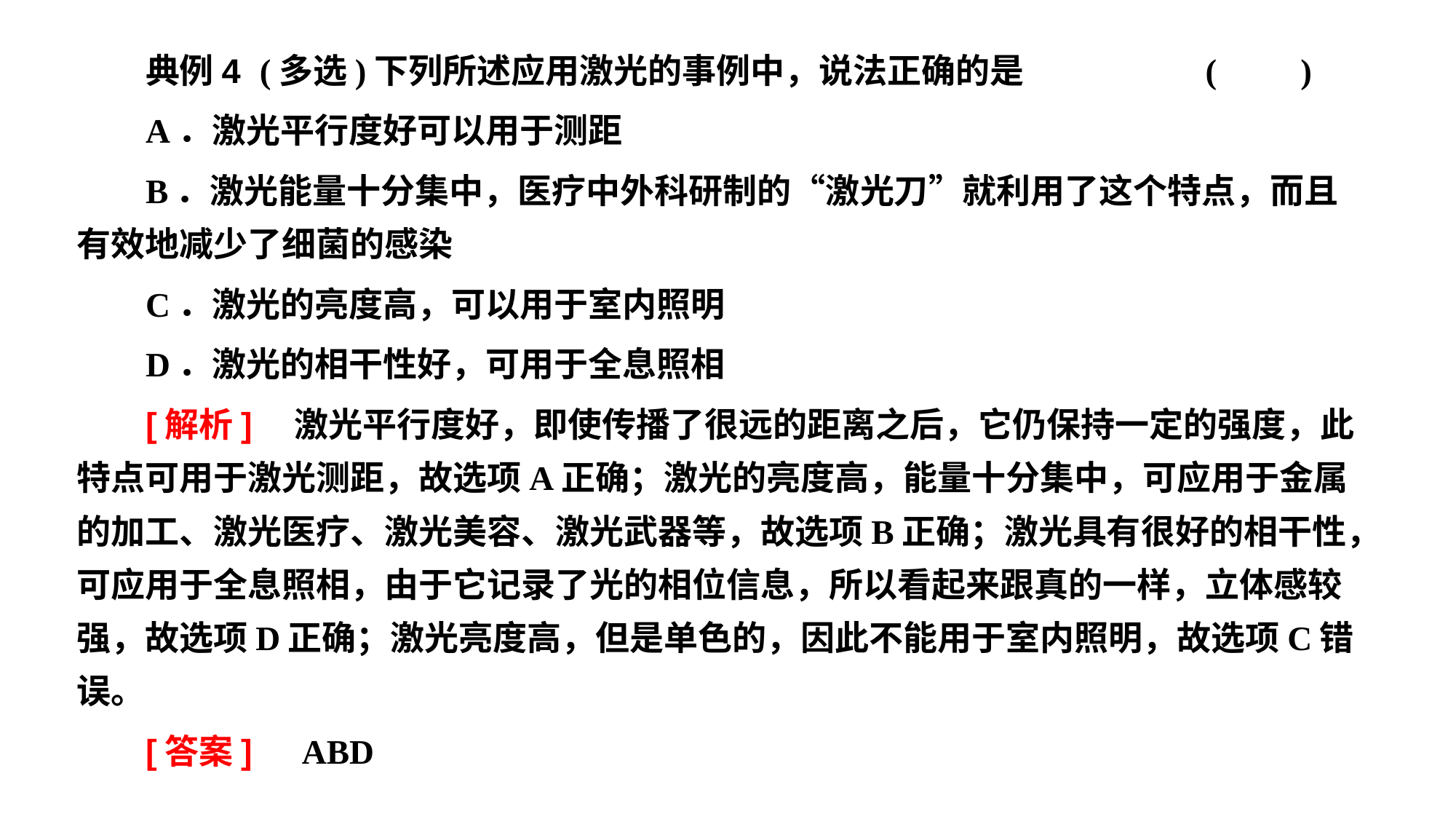

典例4  (多选)下列所述应用激光的事例中，说法正确的是		(　　)
A．激光平行度好可以用于测距
B．激光能量十分集中，医疗中外科研制的“激光刀”就利用了这个特点，而且有效地减少了细菌的感染
C．激光的亮度高，可以用于室内照明
D．激光的相干性好，可用于全息照相
[解析]　激光平行度好，即使传播了很远的距离之后，它仍保持一定的强度，此特点可用于激光测距，故选项A正确；激光的亮度高，能量十分集中，可应用于金属的加工、激光医疗、激光美容、激光武器等，故选项B正确；激光具有很好的相干性，可应用于全息照相，由于它记录了光的相位信息，所以看起来跟真的一样，立体感较强，故选项D正确；激光亮度高，但是单色的，因此不能用于室内照明，故选项C错误。
[答案]　ABD